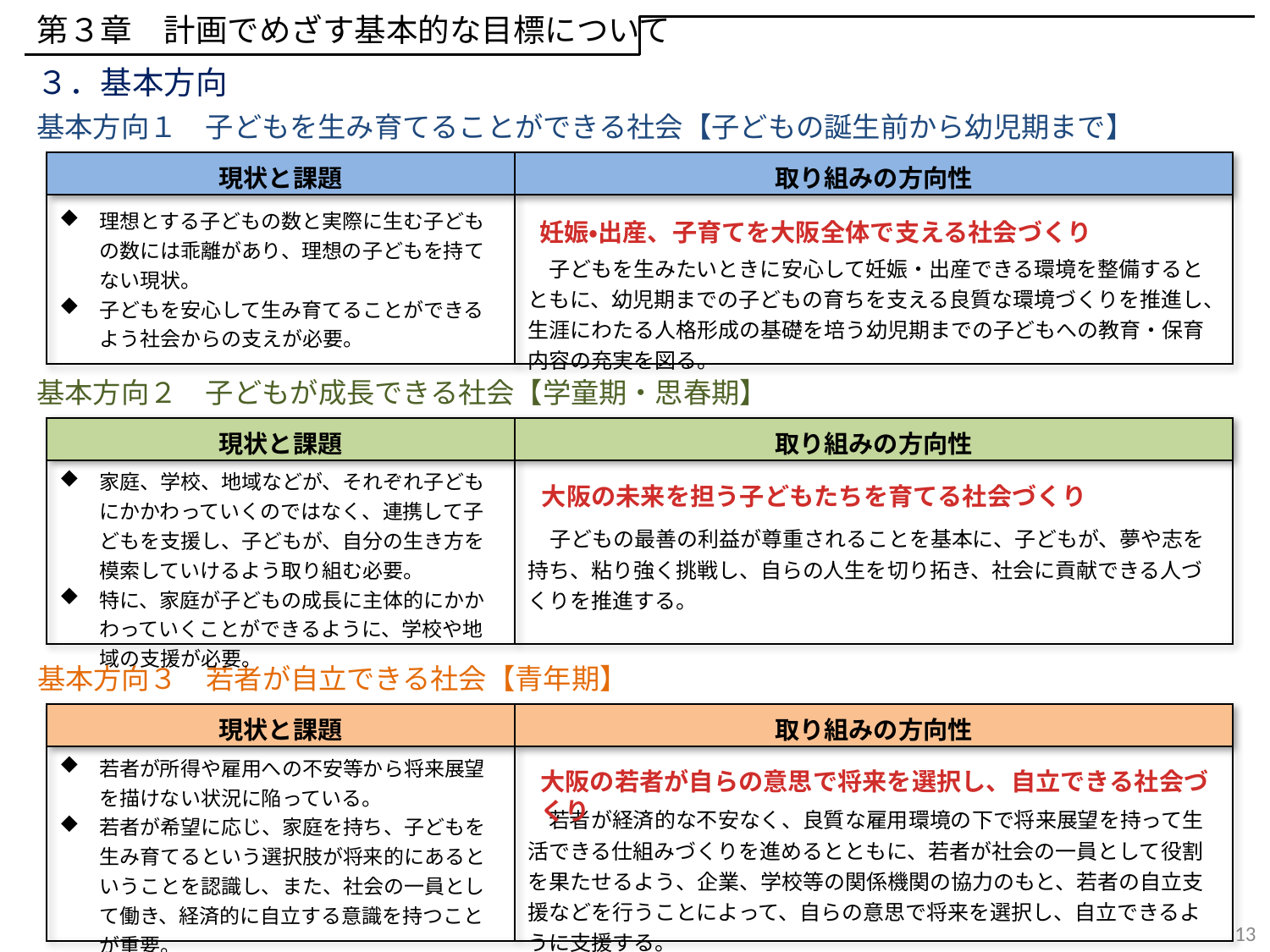

第３章　計画でめざす基本的な目標について
３．基本方向
基本方向１　子どもを生み育てることができる社会【子どもの誕生前から幼児期まで】
| 現状と課題 | 取り組みの方向性 |
| --- | --- |
| 理想とする子どもの数と実際に生む子どもの数には乖離があり、理想の子どもを持てない現状。 子どもを安心して生み育てることができるよう社会からの支えが必要。 | 子どもを生みたいときに安心して妊娠・出産できる環境を整備するとともに、幼児期までの子どもの育ちを支える良質な環境づくりを推進し、生涯にわたる人格形成の基礎を培う幼児期までの子どもへの教育・保育内容の充実を図る。 |
妊娠・出産、子育てを大阪全体で支える社会づくり
基本方向２　子どもが成長できる社会【学童期・思春期】
| 現状と課題 | 取り組みの方向性 |
| --- | --- |
| 家庭、学校、地域などが、それぞれ子どもにかかわっていくのではなく、連携して子どもを支援し、子どもが、自分の生き方を模索していけるよう取り組む必要。　　 特に、家庭が子どもの成長に主体的にかかわっていくことができるように、学校や地域の支援が必要。 | 子どもの最善の利益が尊重されることを基本に、子どもが、夢や志を持ち、粘り強く挑戦し、自らの人生を切り拓き、社会に貢献できる人づくりを推進する。 |
大阪の未来を担う子どもたちを育てる社会づくり
基本方向３　若者が自立できる社会【青年期】
| 現状と課題 | 取り組みの方向性 |
| --- | --- |
| 若者が所得や雇用への不安等から将来展望を描けない状況に陥っている。 若者が希望に応じ、家庭を持ち、子どもを生み育てるという選択肢が将来的にあるということを認識し、また、社会の一員として働き、経済的に自立する意識を持つことが重要。 | 若者が経済的な不安なく、良質な雇用環境の下で将来展望を持って生活できる仕組みづくりを進めるとともに、若者が社会の一員として役割を果たせるよう、企業、学校等の関係機関の協力のもと、若者の自立支援などを行うことによって、自らの意思で将来を選択し、自立できるように支援する。 |
大阪の若者が自らの意思で将来を選択し、自立できる社会づくり
13